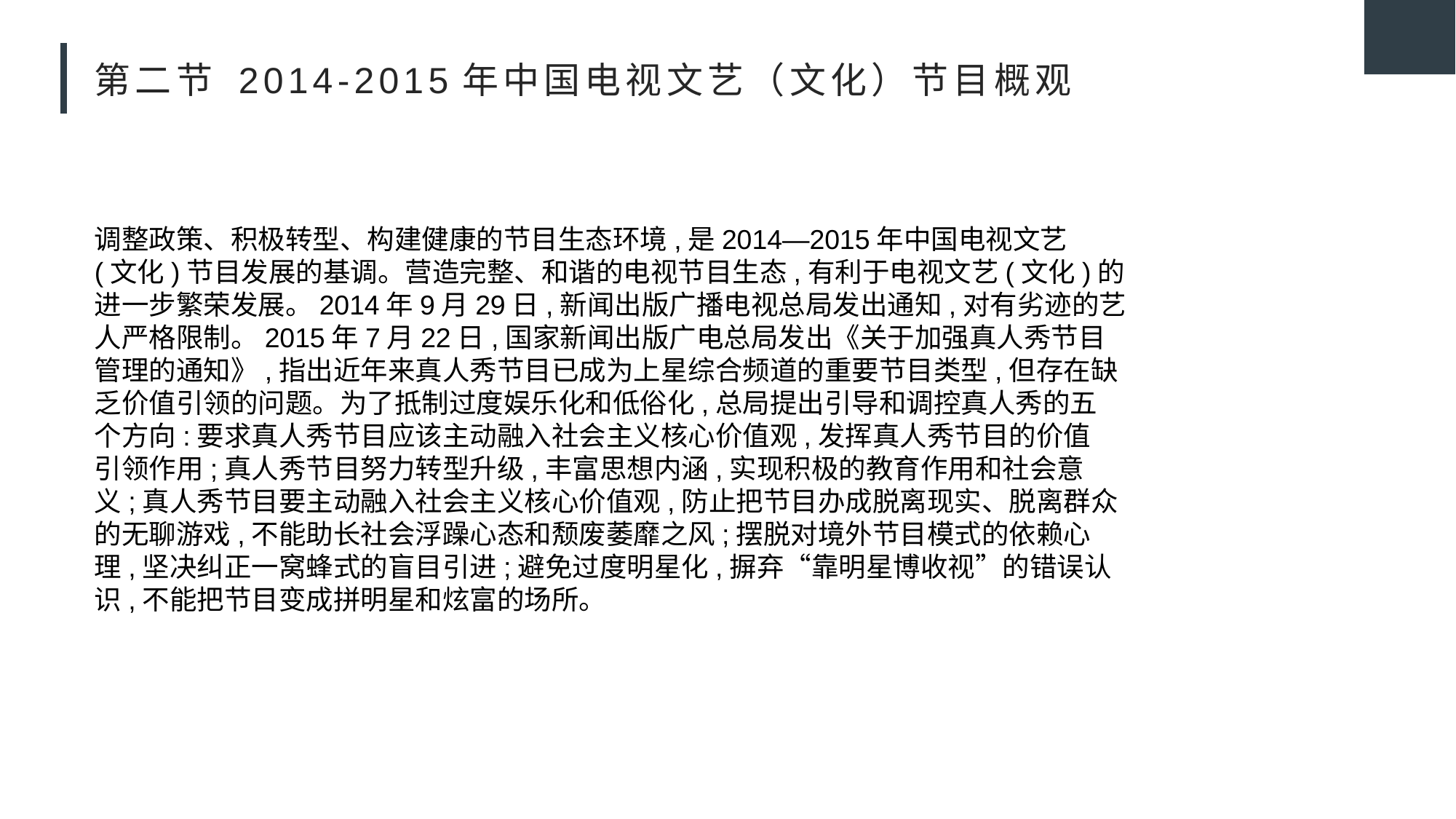

# 第二节 2014-2015年中国电视文艺（文化）节目概观
调整政策、积极转型、构建健康的节目生态环境,是2014—2015年中国电视文艺
(文化)节目发展的基调。营造完整、和谐的电视节目生态,有利于电视文艺(文化)的
进一步繁荣发展。2014年9月29日,新闻出版广播电视总局发出通知,对有劣迹的艺
人严格限制。2015年7月22日,国家新闻出版广电总局发出《关于加强真人秀节目
管理的通知》,指出近年来真人秀节目已成为上星综合频道的重要节目类型,但存在缺
乏价值引领的问题。为了抵制过度娱乐化和低俗化,总局提出引导和调控真人秀的五
个方向:要求真人秀节目应该主动融入社会主义核心价值观,发挥真人秀节目的价值
引领作用;真人秀节目努力转型升级,丰富思想内涵,实现积极的教育作用和社会意
义;真人秀节目要主动融入社会主义核心价值观,防止把节目办成脱离现实、脱离群众
的无聊游戏,不能助长社会浮躁心态和颓废萎靡之风;摆脱对境外节目模式的依赖心
理,坚决纠正一窝蜂式的盲目引进;避免过度明星化,摒弃“靠明星博收视”的错误认
识,不能把节目变成拼明星和炫富的场所。